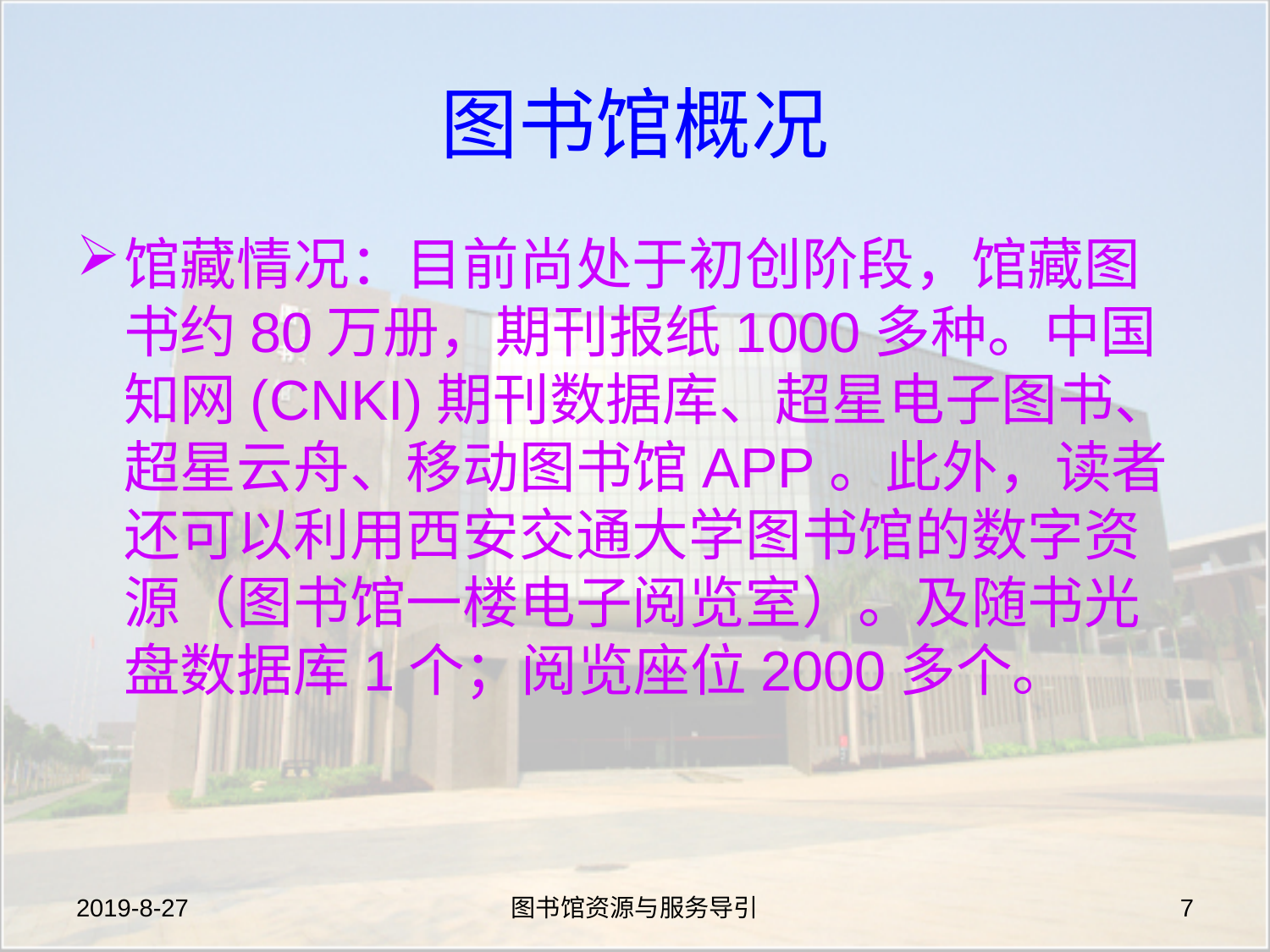

# 图书馆概况
馆藏情况：目前尚处于初创阶段，馆藏图书约80万册，期刊报纸1000多种。中国知网(CNKI)期刊数据库、超星电子图书、超星云舟、移动图书馆APP。此外，读者还可以利用西安交通大学图书馆的数字资源（图书馆一楼电子阅览室）。及随书光盘数据库1个；阅览座位2000多个。
2019-8-27
图书馆资源与服务导引
7